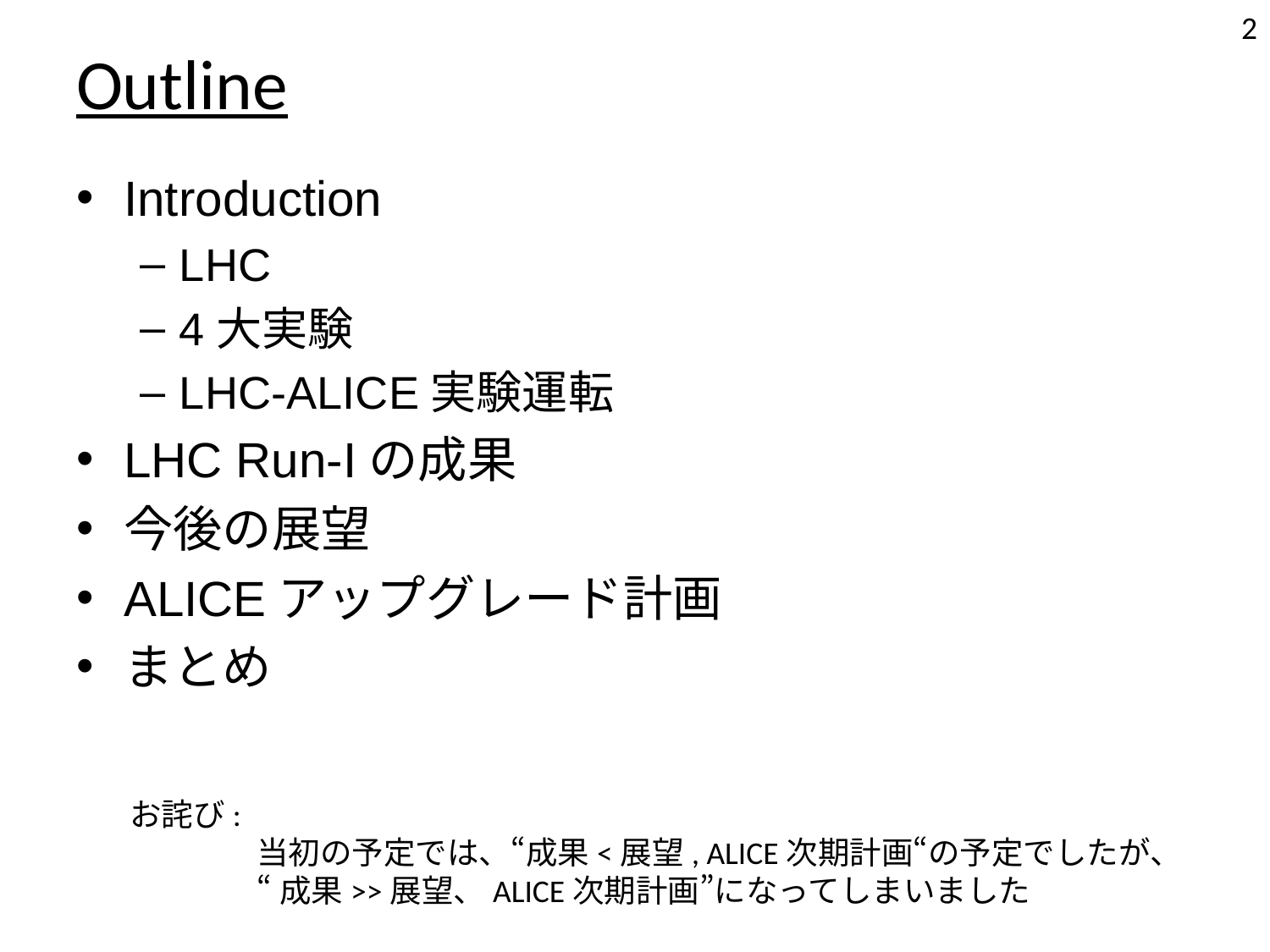

2
# Outline
Introduction
LHC
4大実験
LHC-ALICE実験運転
LHC Run-Iの成果
今後の展望
ALICEアップグレード計画
まとめ
お詫び:
	当初の予定では、“成果<展望, ALICE次期計画“の予定でしたが、
	“成果>>展望、ALICE次期計画”になってしまいました